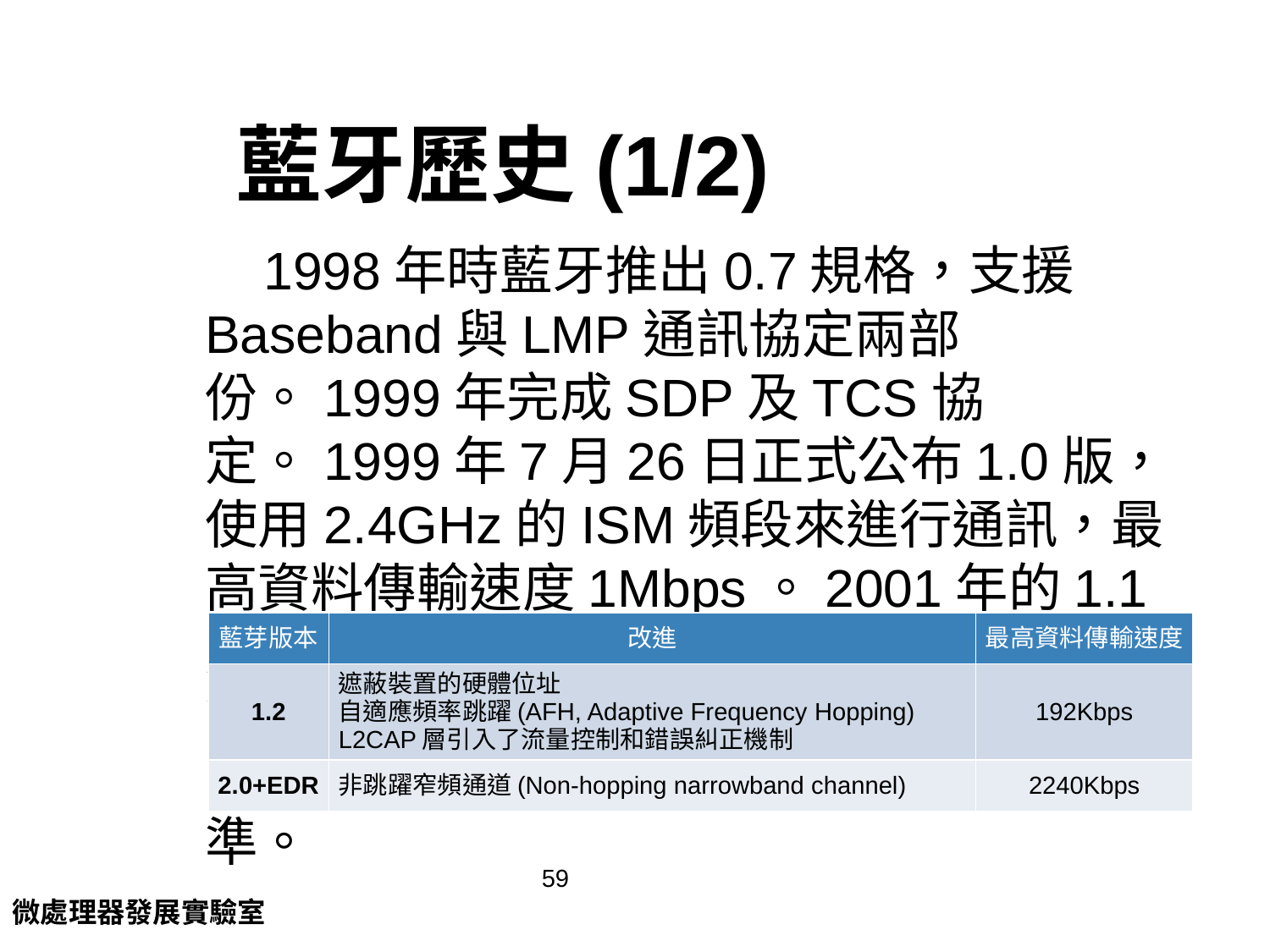

# 藍牙歷史(1/2)
    1998年時藍牙推出0.7規格，支援Baseband與LMP通訊協定兩部份。1999年完成SDP及TCS協定。1999年7月26日正式公布1.0版，使用2.4GHz的ISM頻段來進行通訊，最高資料傳輸速度1Mbps。2001年的1.1版標準化為IEEE 802.15.1 ，但是這個標準已經不再繼續使用。藍牙技術目前由藍牙技術聯盟(SIG)來負責維護其技術標準。
| 藍芽版本 | 改進 | 最高資料傳輸速度 |
| --- | --- | --- |
| 1.2 | 遮蔽裝置的硬體位址 自適應頻率跳躍(AFH, Adaptive Frequency Hopping) L2CAP層引入了流量控制和錯誤糾正機制 | 192Kbps |
| 2.0+EDR | 非跳躍窄頻通道(Non-hopping narrowband channel) | 2240Kbps |
59
微處理器發展實驗室